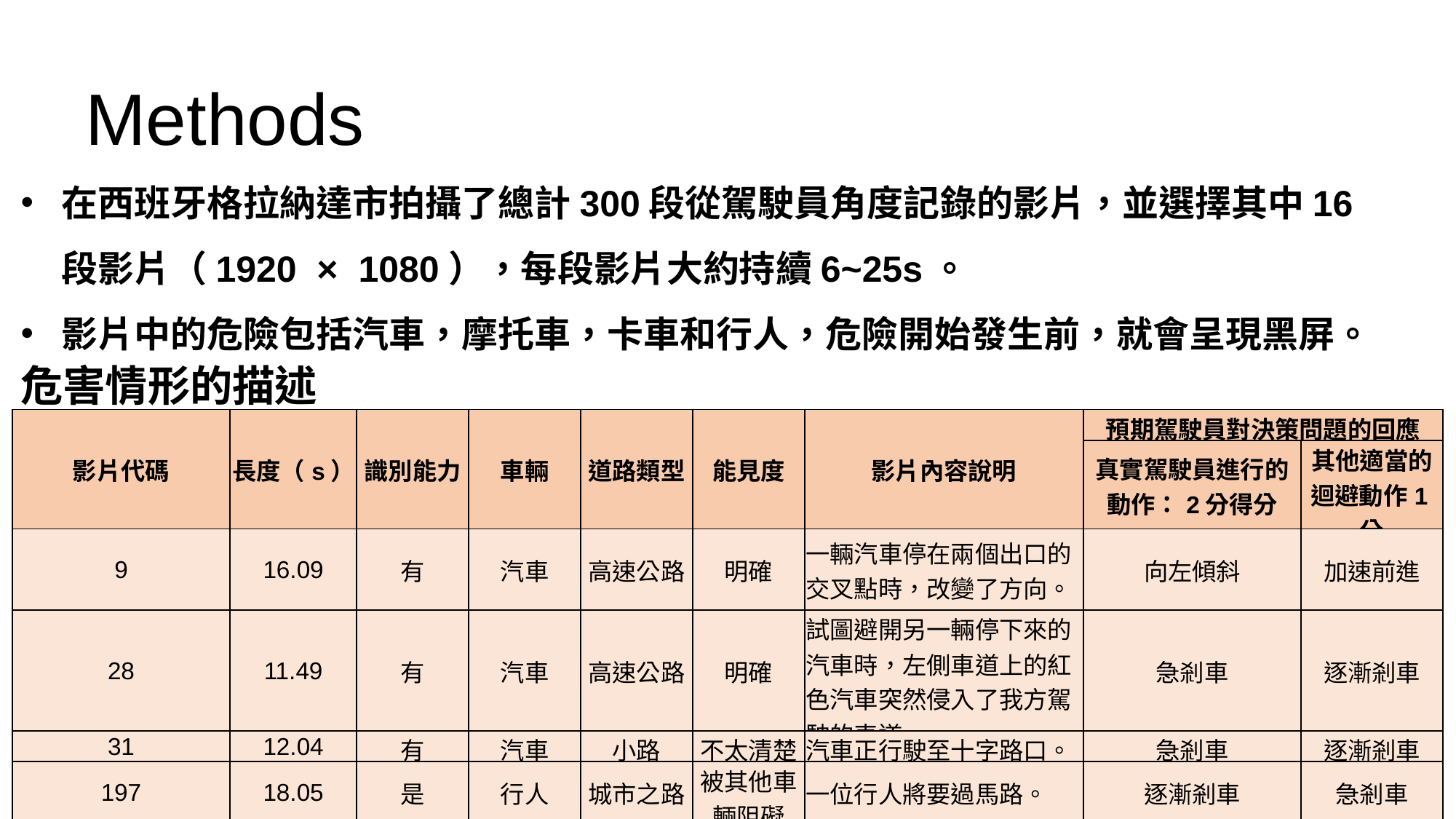

Methods
在西班牙格拉納達市拍攝了總計300段從駕駛員角度記錄的影片，並選擇其中16段影片（1920  ×  1080），每段影片大約持續6~25s。
影片中的危險包括汽車，摩托車，卡車和行人，危險開始發生前，就會呈現黑屏。
危害情形的描述
| 影片代碼 | 長度（s） | 識別能力 | 車輛 | 道路類型 | 能見度 | 影片內容說明 | 預期駕駛員對決策問題的回應 |  |
| --- | --- | --- | --- | --- | --- | --- | --- | --- |
|  |  |  |  |  |  |  | 真實駕駛員進行的動作：2分得分 | 其他適當的迴避動作1分 |
| 9 | 16.09 | 有 | 汽車 | 高速公路 | 明確 | 一輛汽車停在兩個出口的交叉點時，改變了方向。 | 向左傾斜 | 加速前進 |
| 28 | 11.49 | 有 | 汽車 | 高速公路 | 明確 | 試圖避開另一輛停下來的汽車時，左側車道上的紅色汽車突然侵入了我方駕駛的車道。 | 急剎車 | 逐漸剎車 |
| 31 | 12.04 | 有 | 汽車 | 小路 | 不太清楚 | 汽車正行駛至十字路口。 | 急剎車 | 逐漸剎車 |
| 197 | 18.05 | 是 | 行人 | 城市之路 | 被其他車輛阻礙 | 一位行人將要過馬路。 | 逐漸剎車 | 急剎車 |